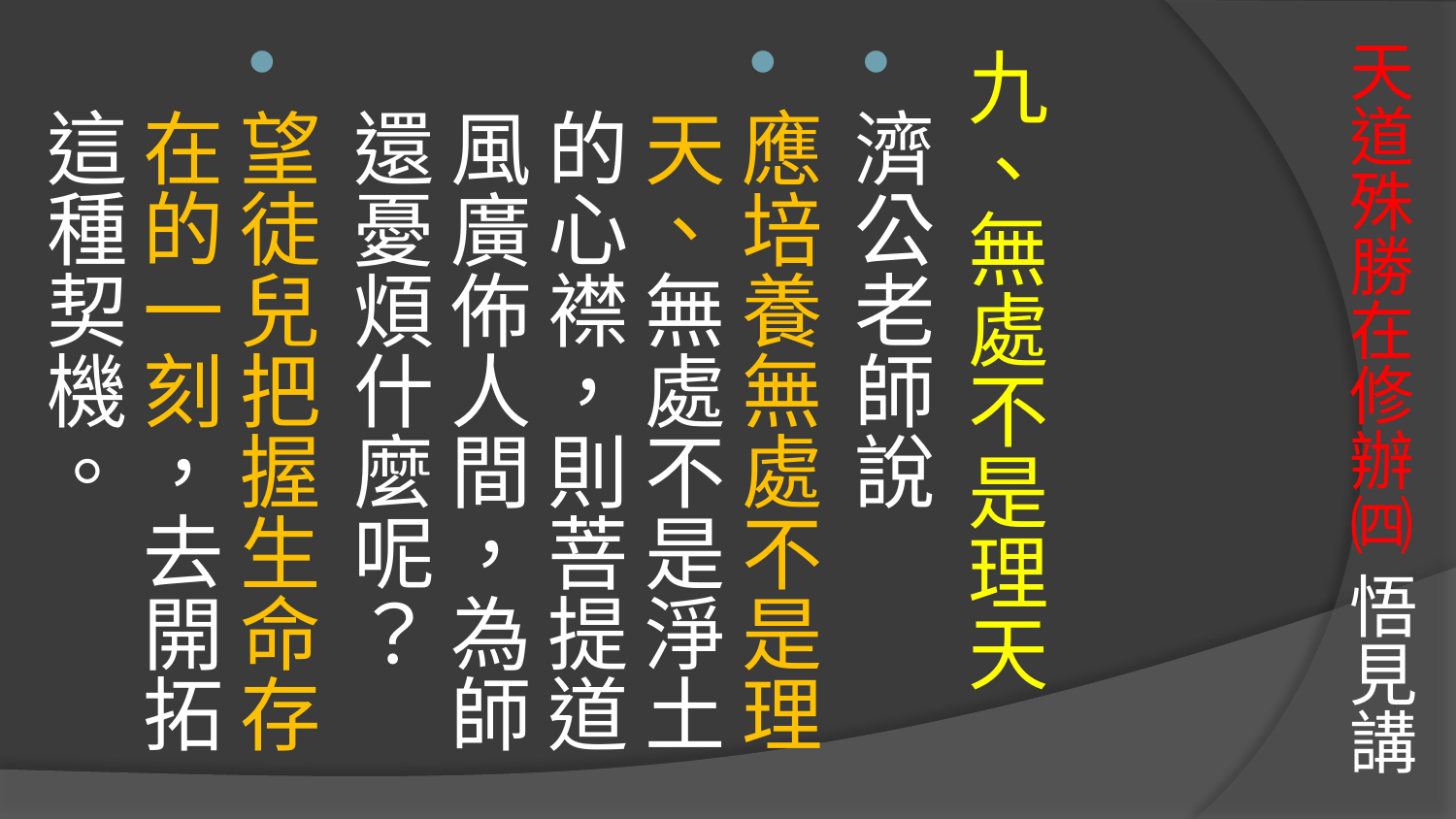

# 天道殊勝在修辦㈣ 悟見講
九、無處不是理天
濟公老師說
應培養無處不是理天、無處不是淨土的心襟，則菩提道風廣佈人間，為師 還憂煩什麼呢？
望徒兒把握生命存在的一刻，去開拓這種契機。